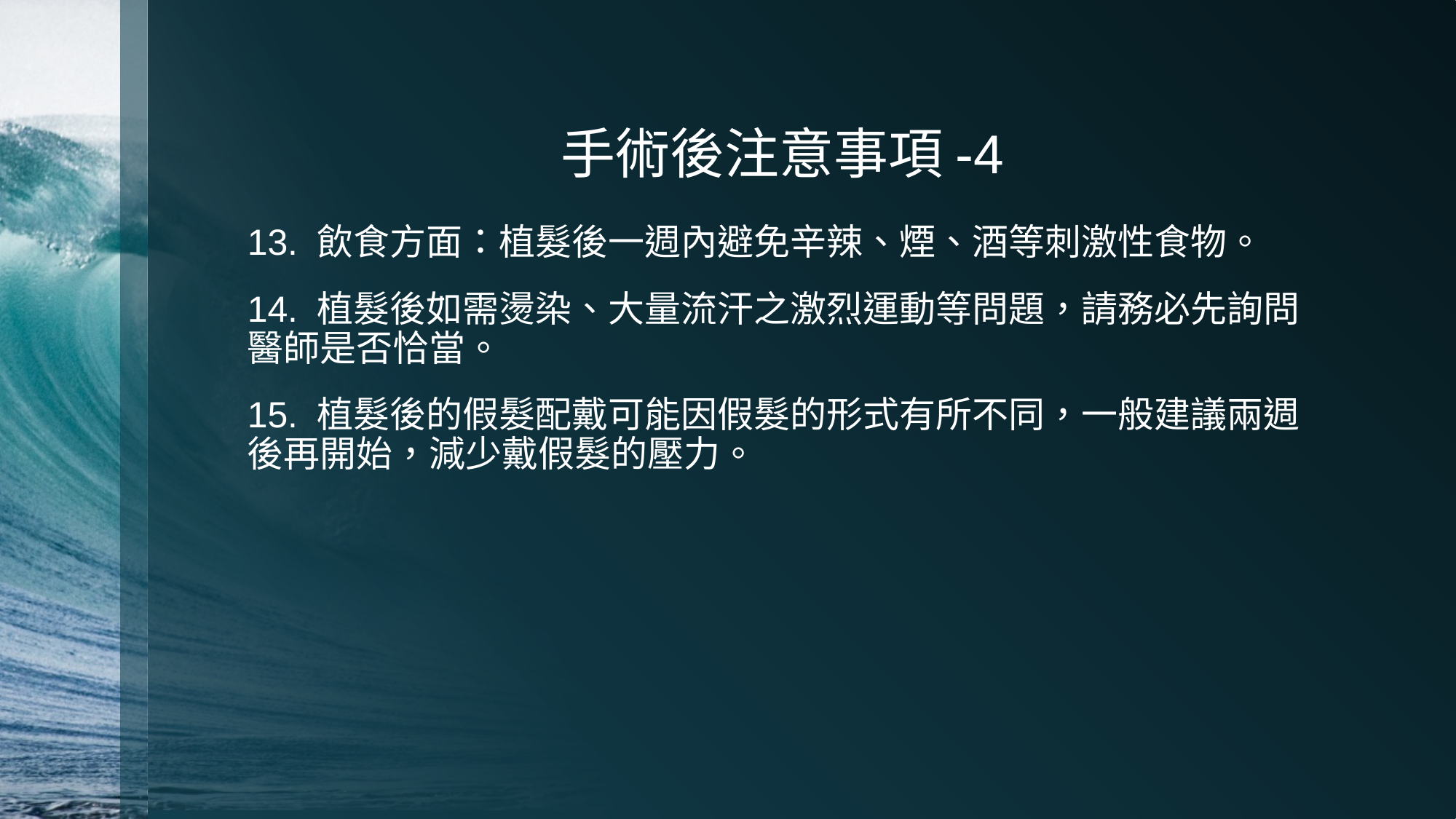

# 手術後注意事項-4
13. 飲食方面：植髮後一週內避免辛辣、煙、酒等刺激性食物。
14. 植髮後如需燙染、大量流汗之激烈運動等問題，請務必先詢問醫師是否恰當。
15. 植髮後的假髮配戴可能因假髮的形式有所不同，一般建議兩週後再開始，減少戴假髮的壓力。